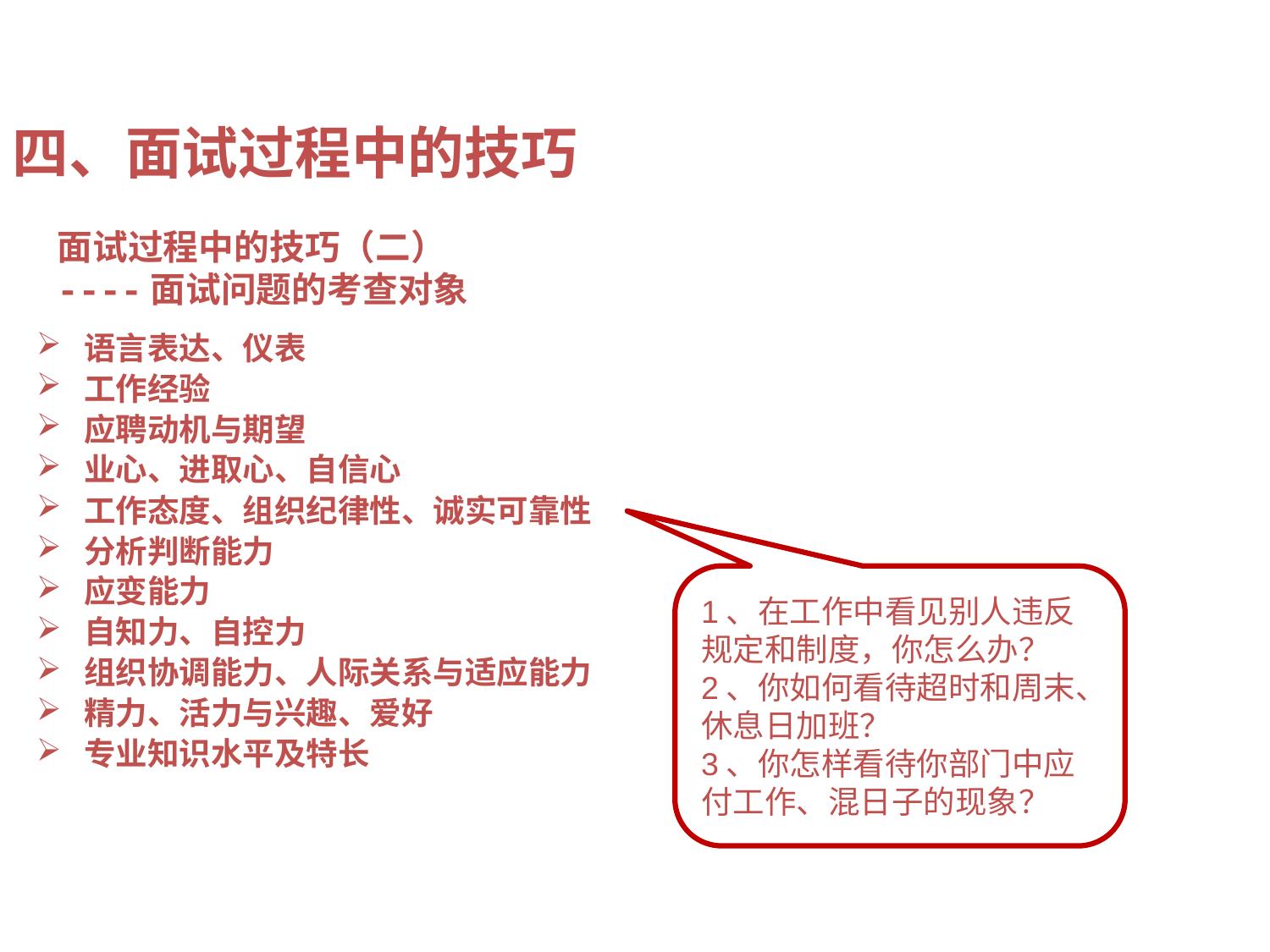

四、面试过程中的技巧
面试过程中的技巧（二）
----面试问题的考查对象
语言表达、仪表
工作经验
应聘动机与期望
业心、进取心、自信心
工作态度、组织纪律性、诚实可靠性
分析判断能力
应变能力
自知力、自控力
组织协调能力、人际关系与适应能力
精力、活力与兴趣、爱好
专业知识水平及特长

1、在工作中看见别人违反规定和制度，你怎么办？
2、你如何看待超时和周末、休息日加班？
3、你怎样看待你部门中应付工作、混日子的现象？